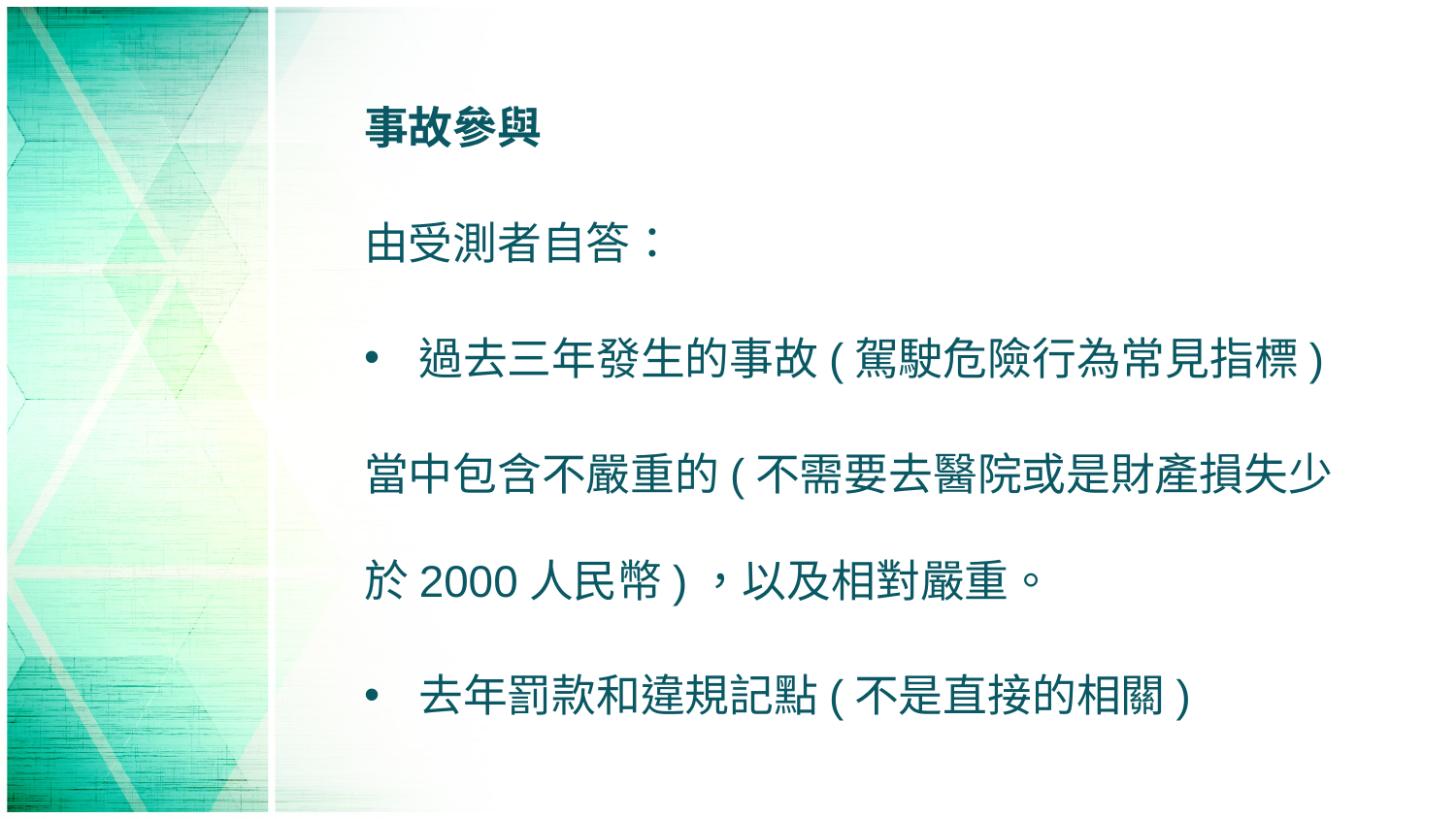

事故參與
由受測者自答：
過去三年發生的事故(駕駛危險行為常見指標)
當中包含不嚴重的(不需要去醫院或是財產損失少於2000人民幣)，以及相對嚴重。
去年罰款和違規記點(不是直接的相關)